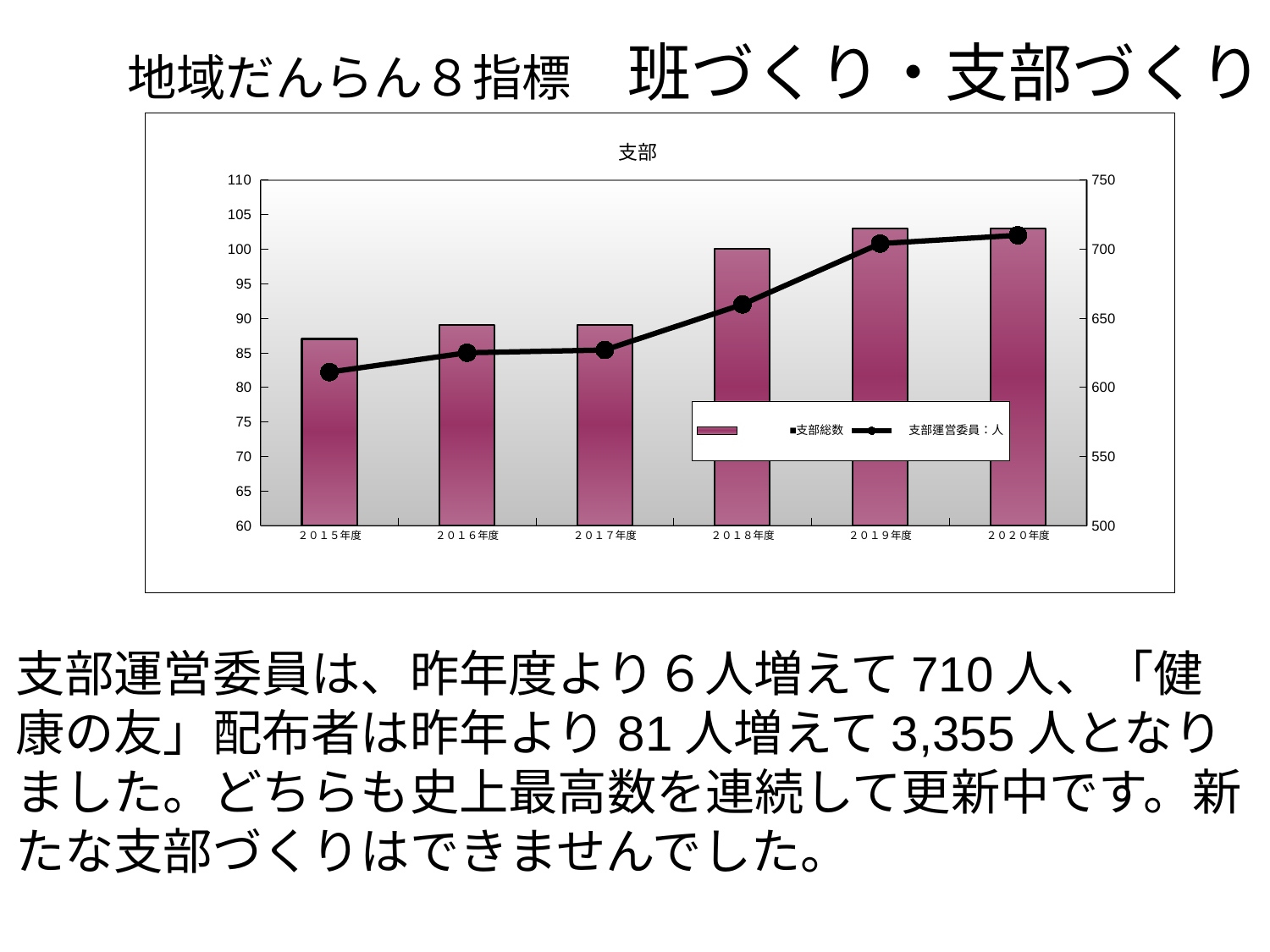

地域だんらん８指標　班づくり・支部づくり
P7

### Chart: 支部

| Category | 　　　　■支部総数 | 　支部運営委員：人 |
|---|---|---|
| ２０１５年度 | 87.0 | 611.0 |
| ２０１６年度 | 89.0 | 625.0 |
| ２０１７年度 | 89.0 | 627.0 |
| ２０１８年度 | 100.0 | 660.0 |
| ２０１９年度 | 103.0 | 704.0 |
| ２０２０年度 | 103.0 | 710.0 |
支部運営委員は、昨年度より６人増えて710人、「健康の友」配布者は昨年より81人増えて3,355人となりました。どちらも史上最高数を連続して更新中です。新たな支部づくりはできませんでした。